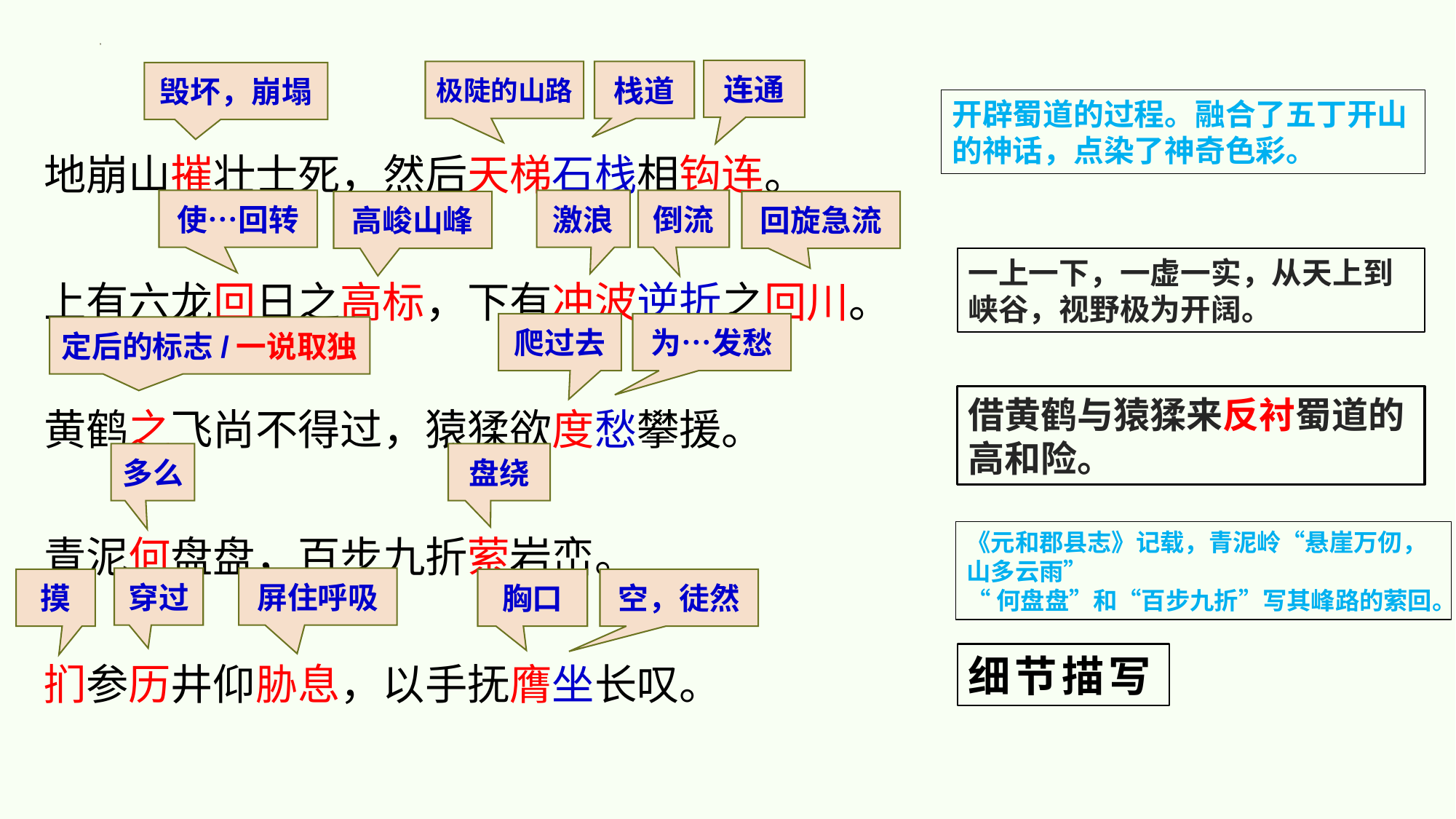

连通
极陡的山路
栈道
毁坏，崩塌
地崩山摧壮士死，然后天梯石栈相钩连。
上有六龙回日之高标，下有冲波逆折之回川。
黄鹤之飞尚不得过，猿猱欲度愁攀援。
青泥何盘盘，百步九折萦岩峦。
扪参历井仰胁息，以手抚膺坐长叹。
开辟蜀道的过程。融合了五丁开山的神话，点染了神奇色彩。
使…回转
激浪
倒流
高峻山峰
回旋急流
一上一下，一虚一实，从天上到峡谷，视野极为开阔。
爬过去
为…发愁
定后的标志/一说取独
借黄鹤与猿猱来反衬蜀道的高和险。
多么
盘绕
《元和郡县志》记载，青泥岭“悬崖万仞，山多云雨”
“何盘盘”和“百步九折”写其峰路的萦回。
穿过
屏住呼吸
摸
胸口
空，徒然
细节描写